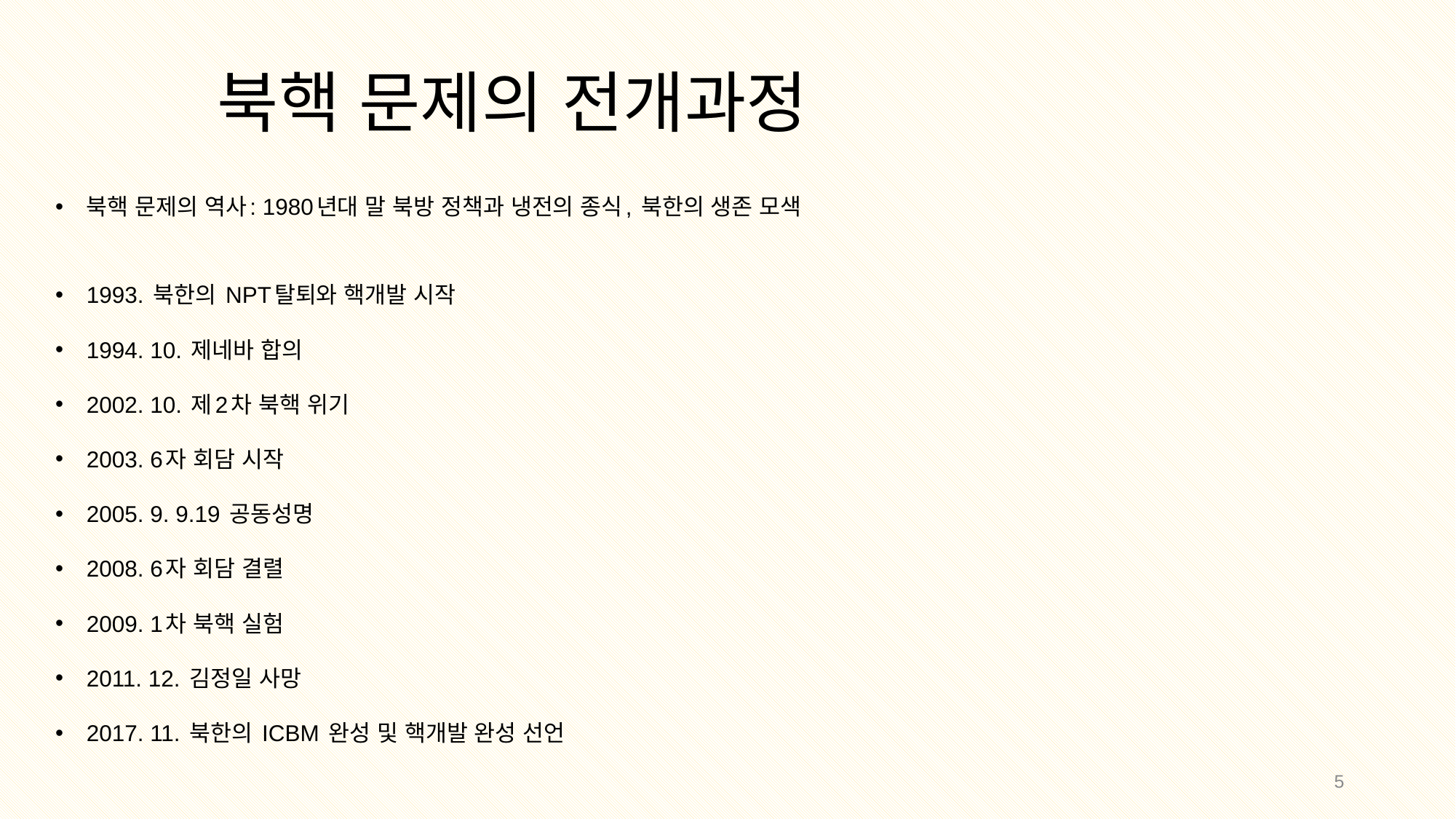

# 북핵 문제의 전개과정
북핵 문제의 역사: 1980년대 말 북방 정책과 냉전의 종식, 북한의 생존 모색

1993. 북한의 NPT탈퇴와 핵개발 시작
1994. 10. 제네바 합의
2002. 10. 제2차 북핵 위기
2003. 6자 회담 시작
2005. 9. 9.19 공동성명
2008. 6자 회담 결렬
2009. 1차 북핵 실험
2011. 12. 김정일 사망
2017. 11. 북한의 ICBM 완성 및 핵개발 완성 선언
5